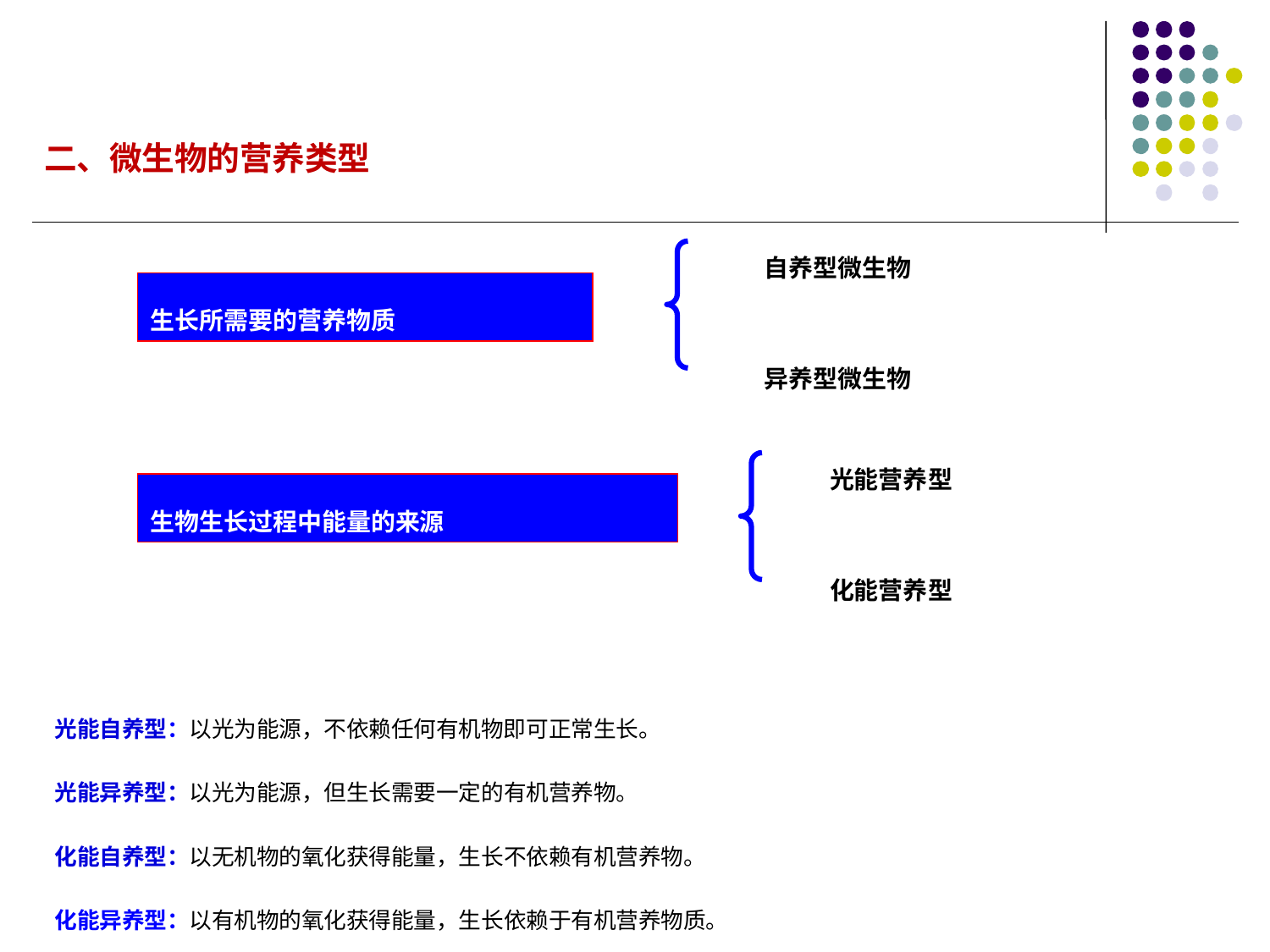

二、微生物的营养类型
自养型微生物

异养型微生物

生长所需要的营养物质
光能营养型

化能营养型

生物生长过程中能量的来源
光能自养型：以光为能源，不依赖任何有机物即可正常生长。
光能异养型：以光为能源，但生长需要一定的有机营养物。
化能自养型：以无机物的氧化获得能量，生长不依赖有机营养物。
化能异养型：以有机物的氧化获得能量，生长依赖于有机营养物质。